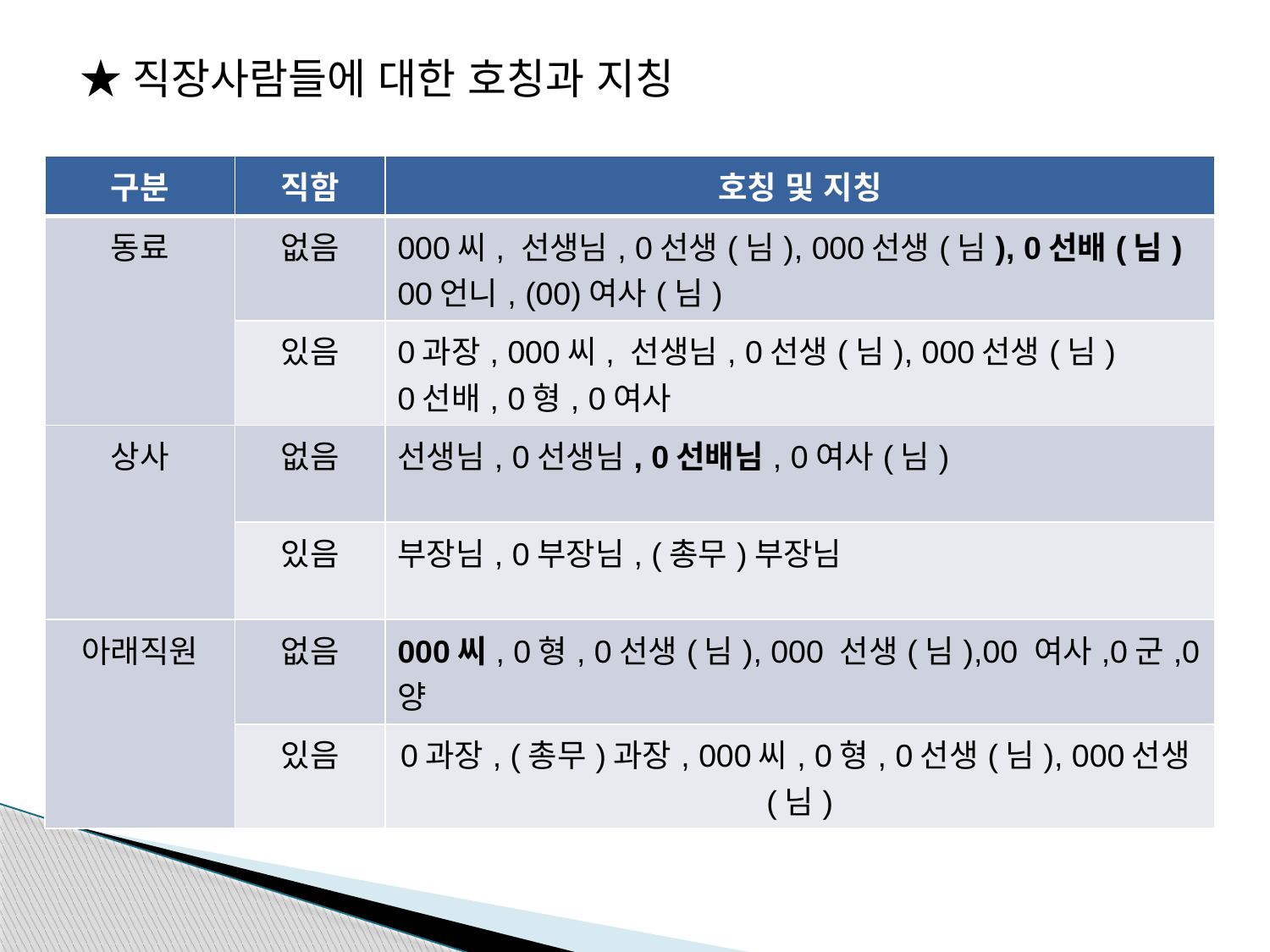

★직장사람들에 대한 호칭과 지칭
| 구분 | 직함 | 호칭 및 지칭 |
| --- | --- | --- |
| 동료 | 없음 | 000씨, 선생님, 0선생(님), 000선생(님), 0선배(님) 00언니, (00)여사(님) |
|  | 있음 | 0과장, 000씨, 선생님, 0선생(님), 000선생(님) 0선배, 0형, 0여사 |
| 상사 | 없음 | 선생님, 0선생님, 0선배님, 0여사(님) |
|  | 있음 | 부장님, 0부장님, (총무)부장님 |
| 아래직원 | 없음 | 000씨, 0형, 0선생(님), 000 선생(님),00 여사,0군,0양 |
|  | 있음 | 0과장, (총무)과장, 000씨, 0형, 0선생(님), 000선생(님) |